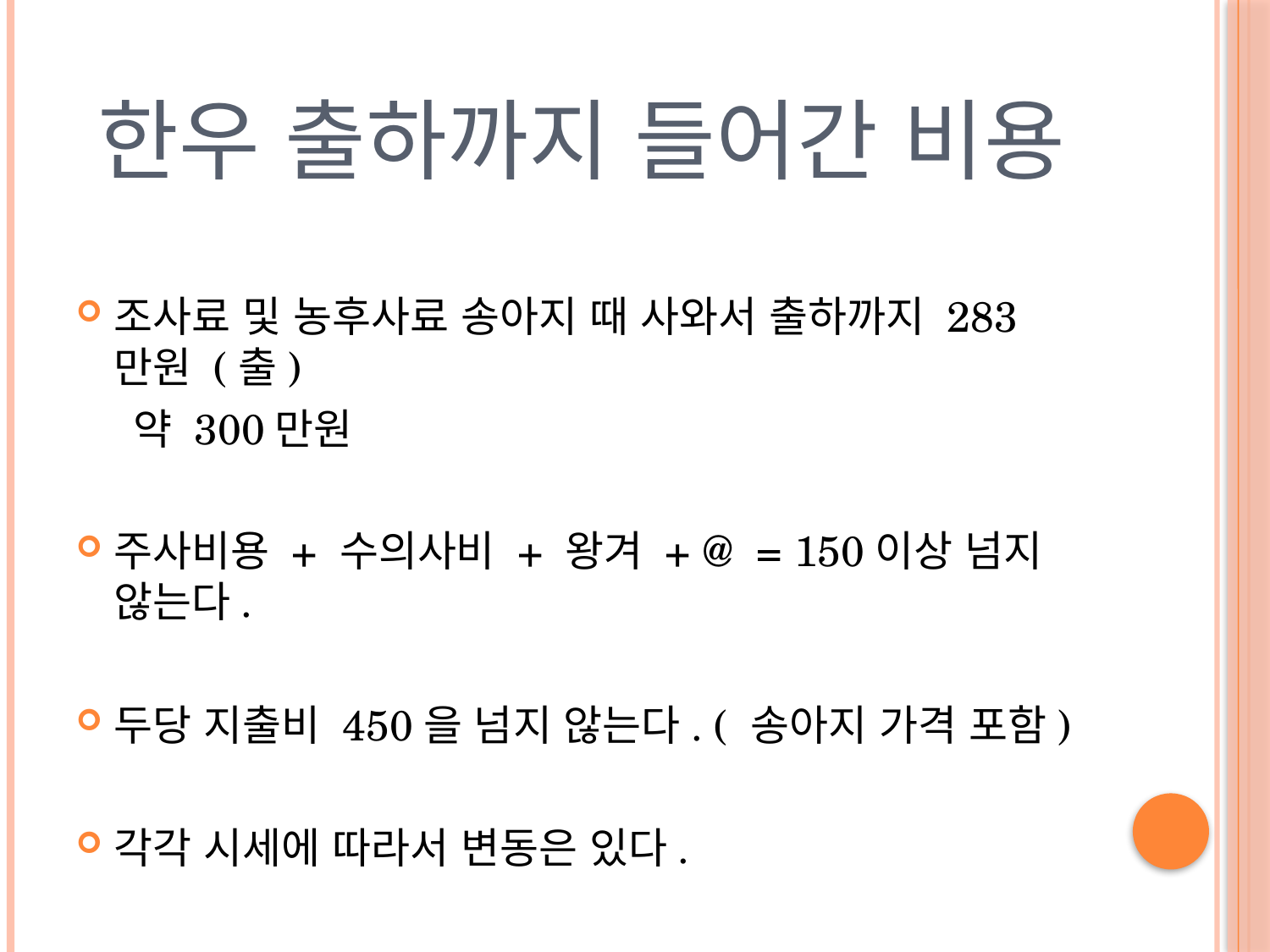

# 한우 출하까지 들어간 비용

조사료 및 농후사료 송아지 때 사와서 출하까지 283만원 (출)
    약 300만원

주사비용 + 수의사비 + 왕겨 + @  = 150이상 넘지 않는다.

두당 지출비 450을 넘지 않는다. ( 송아지 가격 포함)

각각 시세에 따라서 변동은 있다.